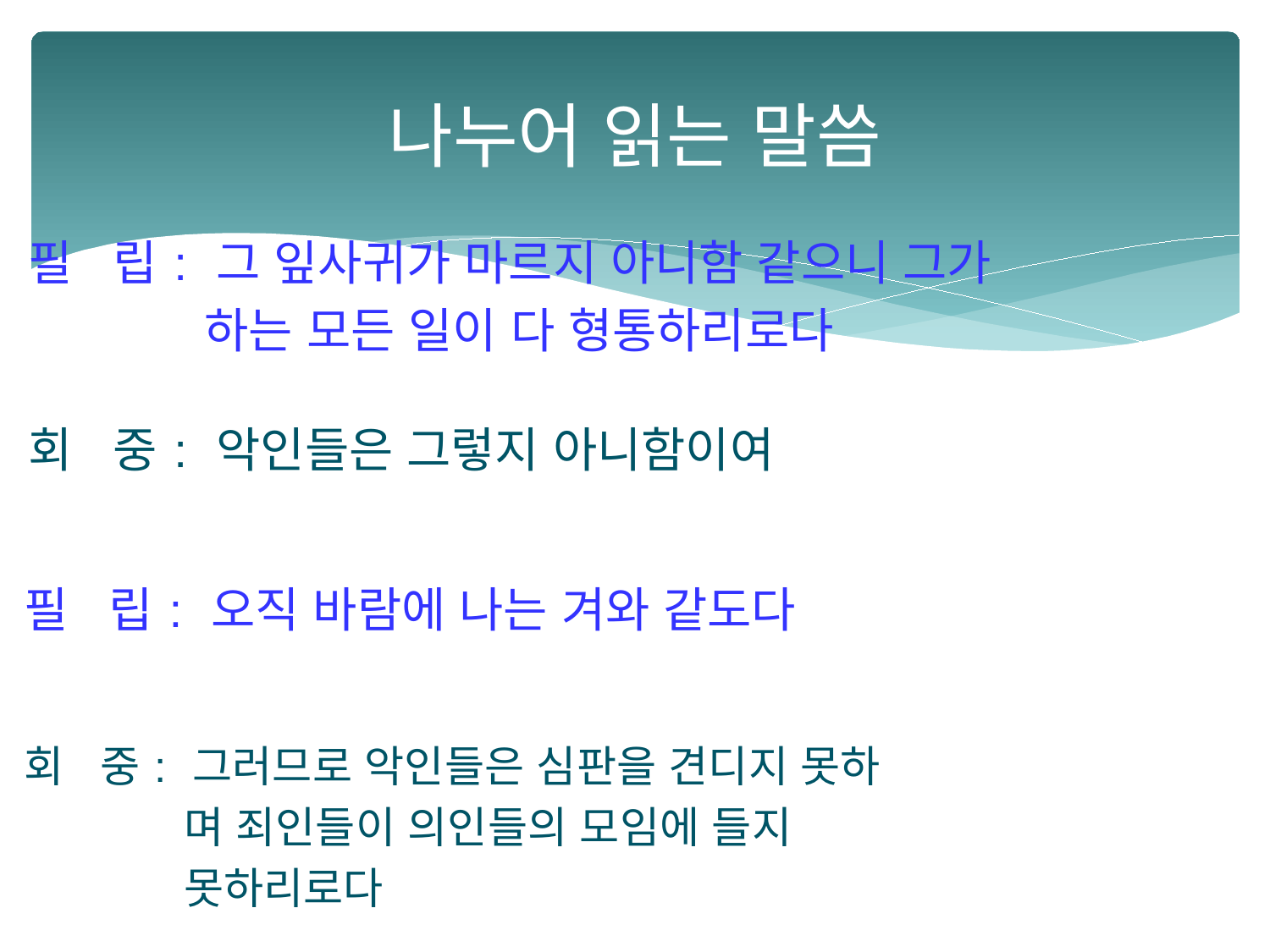

# 나누어 읽는 말씀
 필   립 :  그 잎사귀가 마르지 아니함 같으니 그가
              하는 모든 일이 다 형통하리로다

 회   중 :  악인들은 그렇지 아니함이여

 필   립 :  오직 바람에 나는 겨와 같도다

 회   중 :  그러므로 악인들은 심판을 견디지 못하
              며 죄인들이 의인들의 모임에 들지
              못하리로다